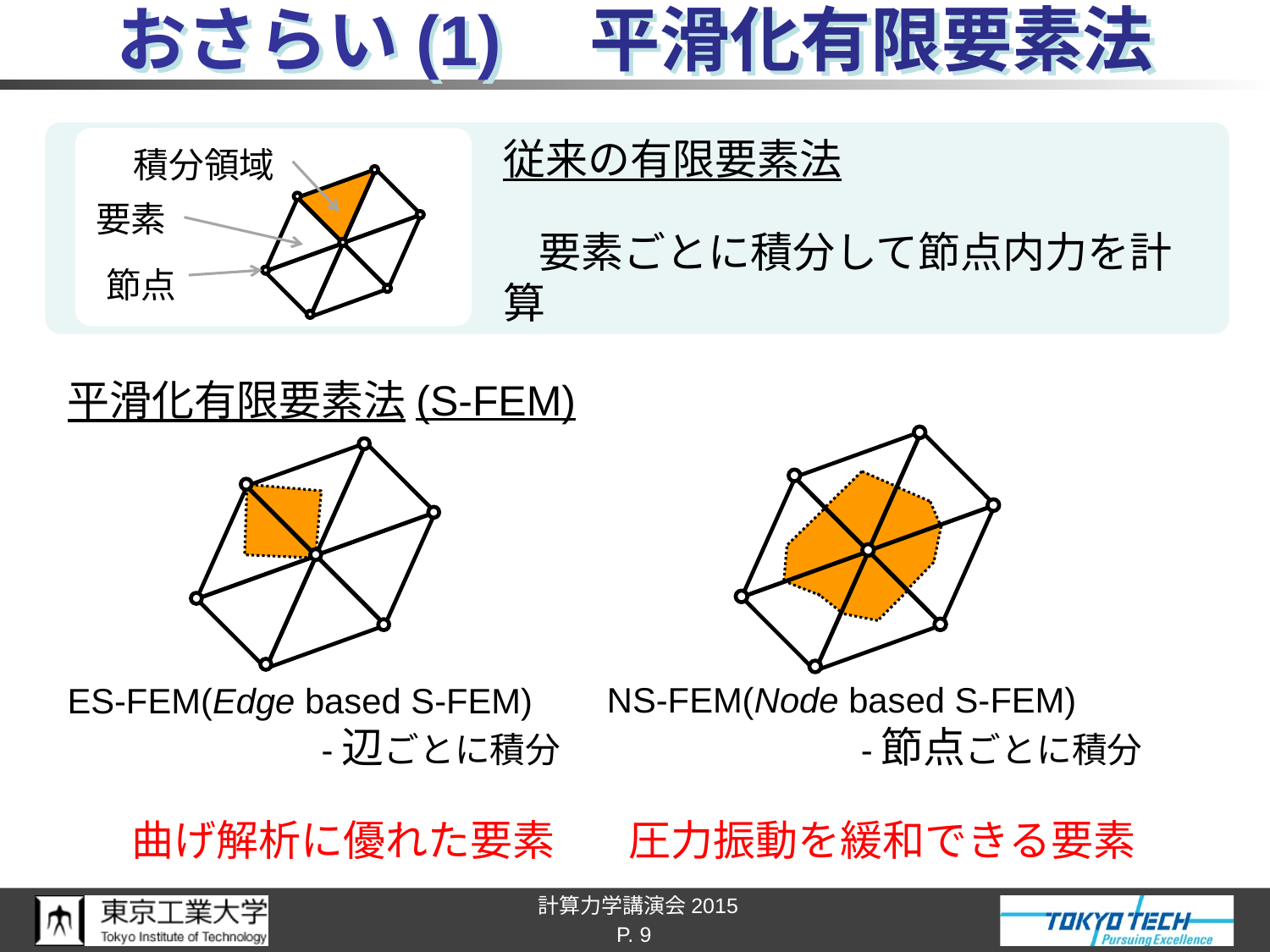

# おさらい(1)　平滑化有限要素法

従来の有限要素法

　要素ごとに積分して節点内力を計算

積分領域

要素
節点
平滑化有限要素法(S-FEM)

NS-FEM(Node based S-FEM)
		-節点ごとに積分

圧力振動を緩和できる要素
ES-FEM(Edge based S-FEM)
		-辺ごとに積分

曲げ解析に優れた要素
P. 9